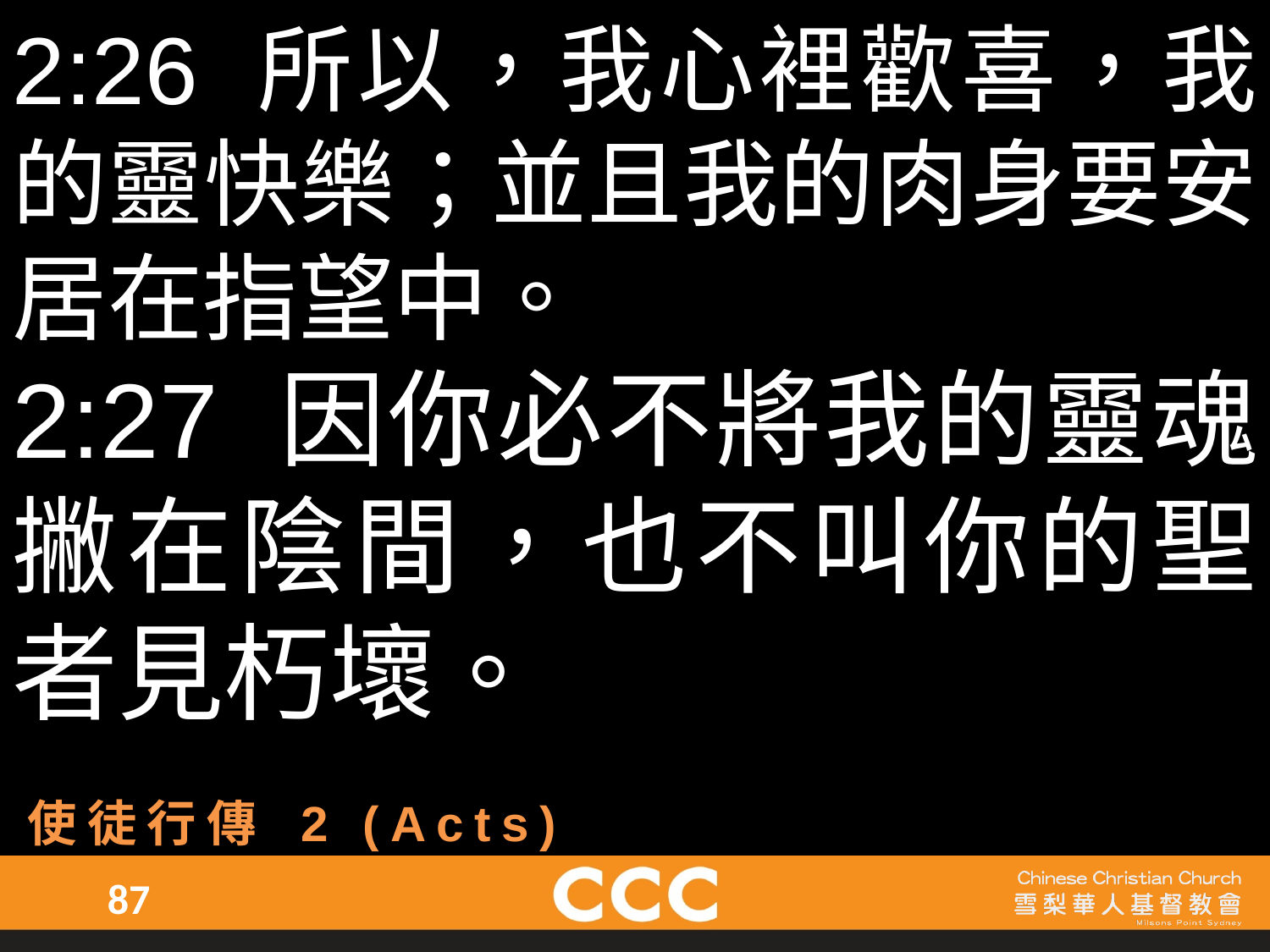

2:26 所以，我心裡歡喜，我的靈快樂；並且我的肉身要安居在指望中。
2:27 因你必不將我的靈魂撇在陰間，也不叫你的聖者見朽壞。

使徒行傳 2 (Acts)
87